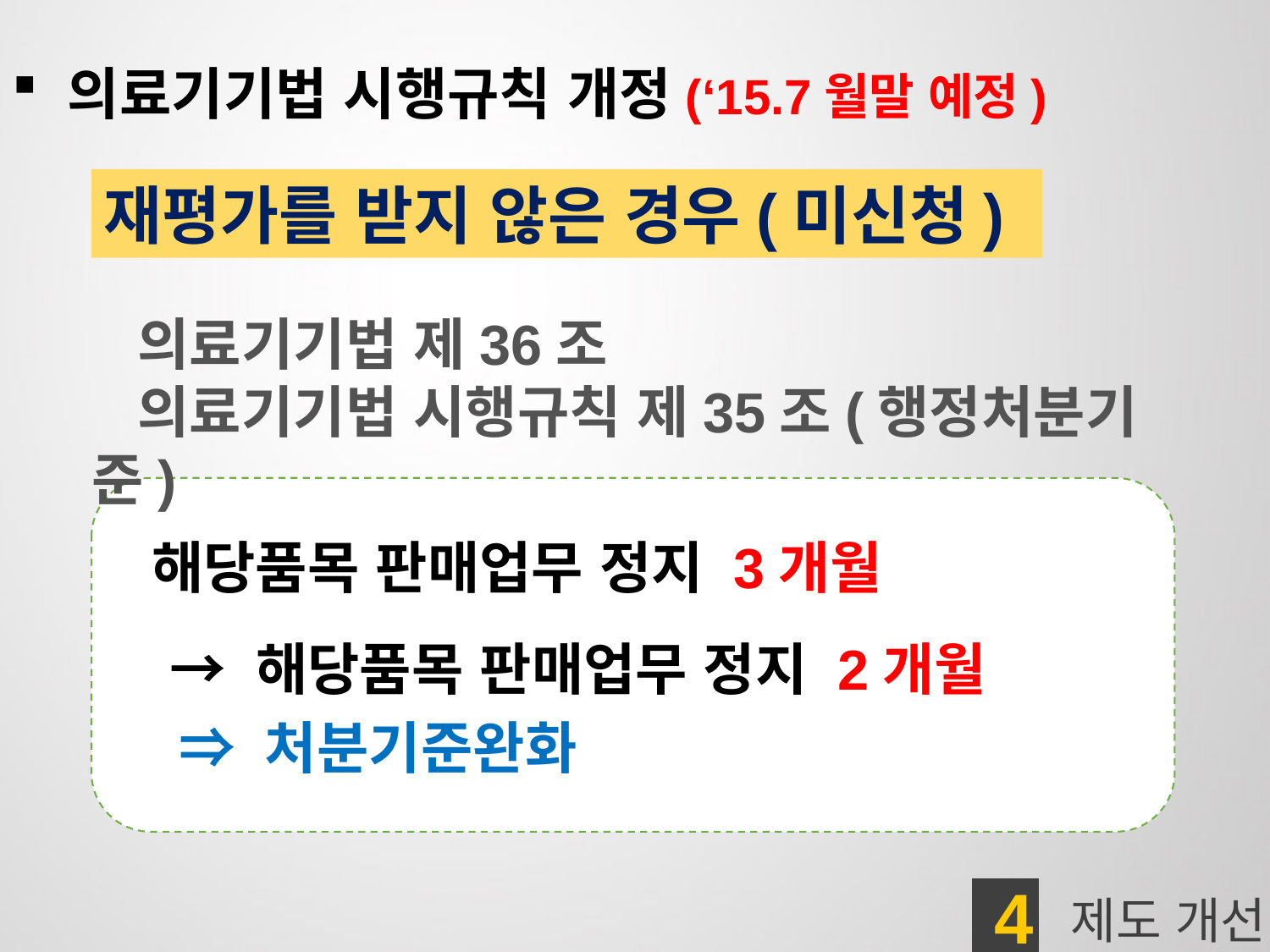

의료기기법 시행규칙 개정(‘15.7월말 예정)
재평가를 받지 않은 경우(미신청)
  의료기기법 제36조
  의료기기법 시행규칙 제35조(행정처분기준)

 해당품목 판매업무 정지 3개월
   → 해당품목 판매업무 정지 2개월
 ⇒ 처분기준완화
4

 제도 개선